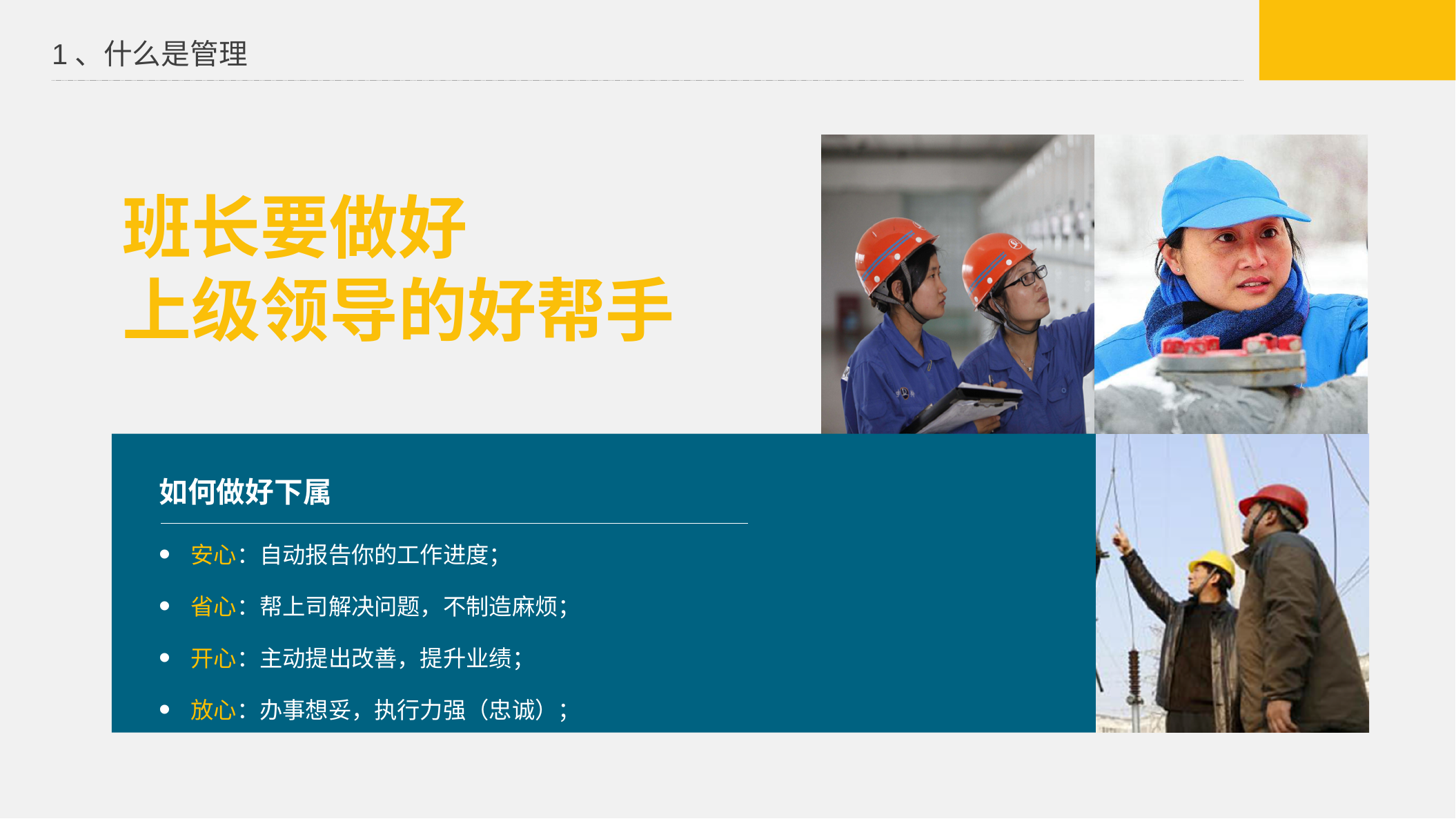

1、什么是管理

班长要做好
上级领导的好帮手

如何做好下属
安心：自动报告你的工作进度；

省心：帮上司解决问题，不制造麻烦；

开心：主动提出改善，提升业绩；

放心：办事想妥，执行力强（忠诚）；